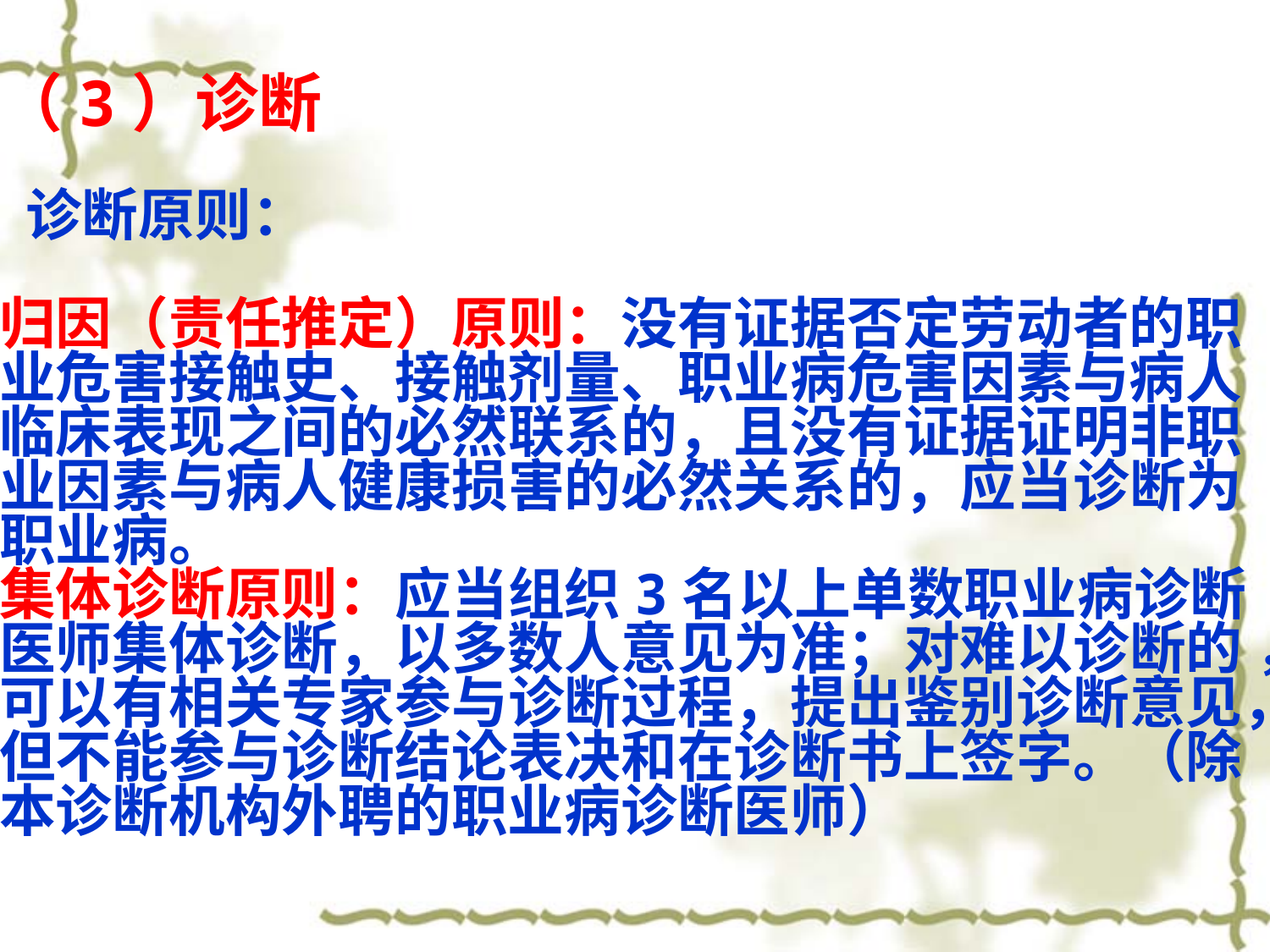

（3）诊断

 诊断原则：

归因（责任推定）原则：没有证据否定劳动者的职业危害接触史、接触剂量、职业病危害因素与病人临床表现之间的必然联系的，且没有证据证明非职业因素与病人健康损害的必然关系的，应当诊断为职业病。
集体诊断原则：应当组织3名以上单数职业病诊断医师集体诊断，以多数人意见为准；对难以诊断的 ，可以有相关专家参与诊断过程，提出鉴别诊断意见，但不能参与诊断结论表决和在诊断书上签字。（除本诊断机构外聘的职业病诊断医师）